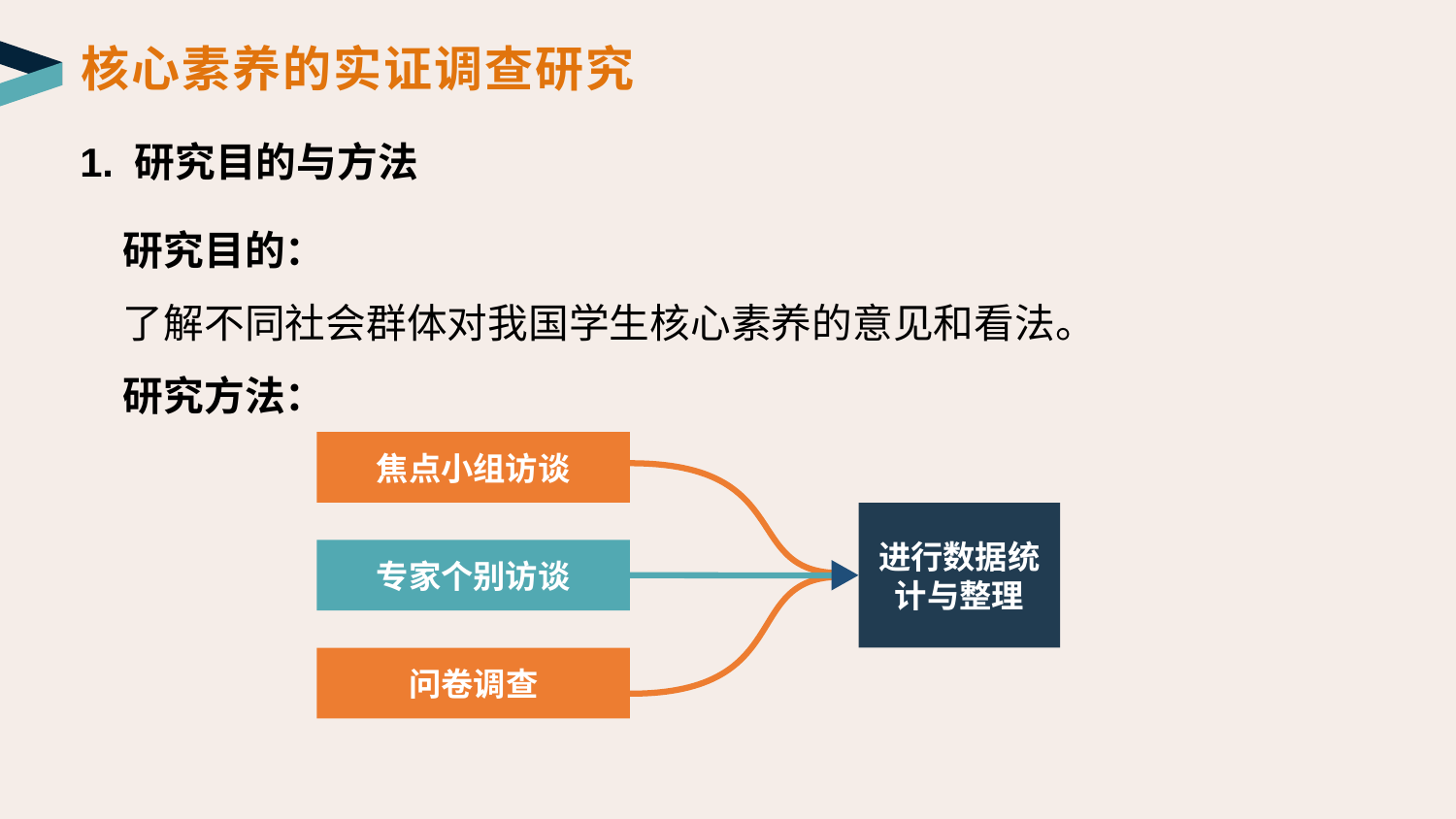

核心素养的实证调查研究

1. 研究目的与方法
研究目的：
了解不同社会群体对我国学生核心素养的意见和看法。
研究方法：
焦点小组访谈

进行数据统计与整理
专家个别访谈

问卷调查